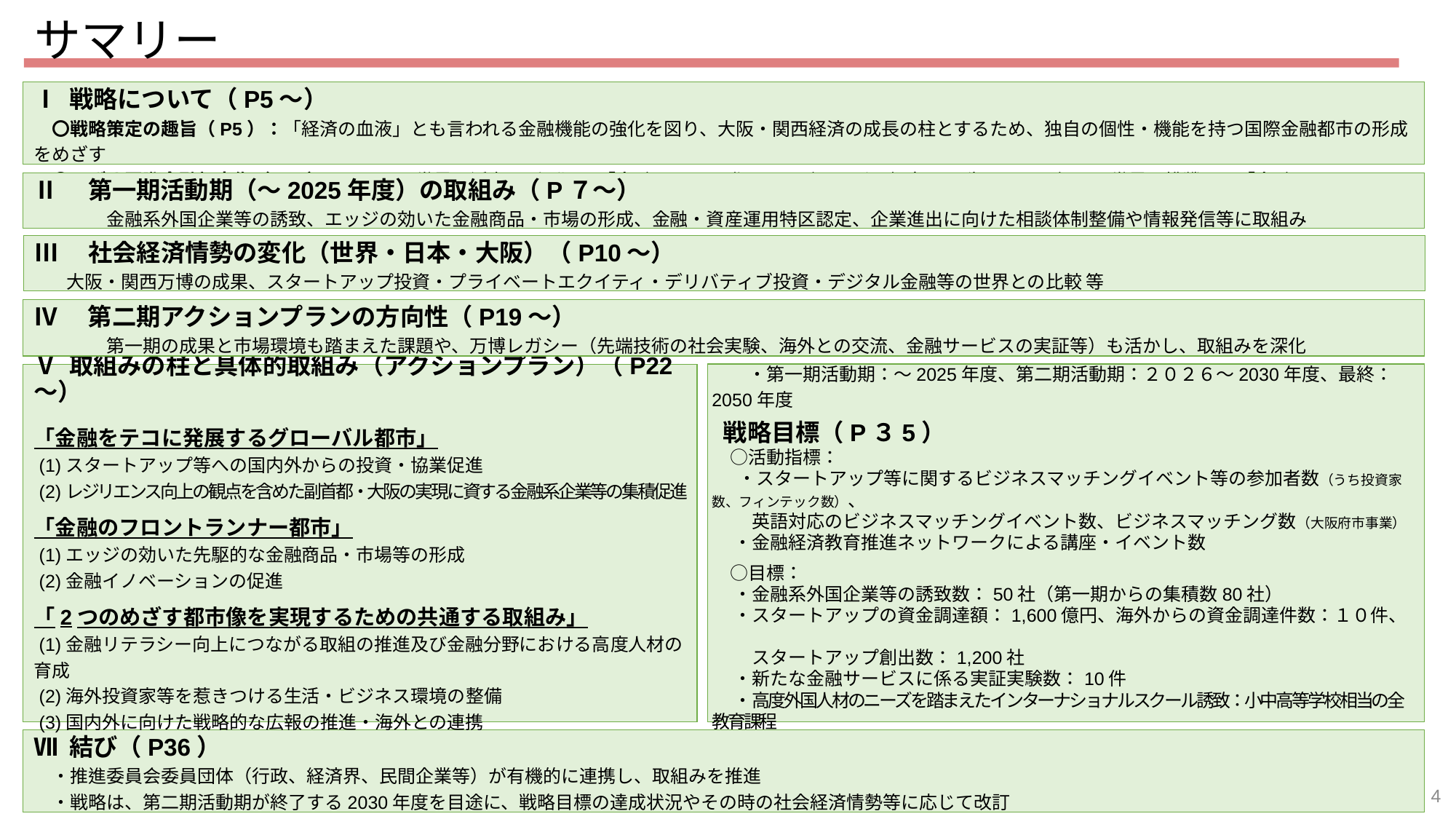

サマリー
Ⅰ 戦略について（P5～）
　〇戦略策定の趣旨（P5）：「経済の血液」とも言われる金融機能の強化を図り、大阪・関西経済の成長の柱とするため、独自の個性・機能を持つ国際金融都市の形成をめざす
　〇めざす国際金融都市像（Ｐ6）：アジア・世界の活力を呼び込み「金融をテコに発展するグローバル都市」 、先駆けた取組みで世界に挑戦する「金融のフロントランナー都市」

Ⅱ　第一期活動期（～2025年度）の取組み（P７～）
　　　　金融系外国企業等の誘致、エッジの効いた金融商品・市場の形成、金融・資産運用特区認定、企業進出に向けた相談体制整備や情報発信等に取組み

Ⅲ　社会経済情勢の変化（世界・日本・大阪）（P10～）
       大阪・関西万博の成果、スタートアップ投資・プライベートエクイティ・デリバティブ投資・デジタル金融等の世界との比較 等

Ⅳ　第二期アクションプランの方向性（P19～）
　　　　第一期の成果と市場環境も踏まえた課題や、万博レガシー（先端技術の社会実験、海外との交流、金融サービスの実証等）も活かし、取組みを深化

Ⅵ 取組期間（P３3～）
　　・第一期活動期：～2025年度、第二期活動期：２０２６～2030年度、最終：2050年度

 戦略目標（P３5）
　○活動指標：
 　・スタートアップ等に関するビジネスマッチングイベント等の参加者数（うち投資家数、フィンテック数）、
　　 英語対応のビジネスマッチングイベント数、ビジネスマッチング数（大阪府市事業）
　 ・金融経済教育推進ネットワークによる講座・イベント数

　○目標：
　 ・金融系外国企業等の誘致数：50社（第一期からの集積数80社）
　 ・スタートアップの資金調達額：1,600億円、海外からの資金調達件数：１０件、
　　 スタートアップ創出数：1,200社
　 ・新たな金融サービスに係る実証実験数：10件
　 ・高度外国人材のニーズを踏まえたインターナショナルスクール誘致：小中高等学校相当の全教育課程
　 ・海外メディア紹介数：10件　　　　　　　　・SNSフォロワー数：5,000人
Ⅴ 取組みの柱と具体的取組み（アクションプラン）（P22～）

「金融をテコに発展するグローバル都市」
 (1)スタートアップ等への国内外からの投資・協業促進
 (2)レジリエンス向上の観点を含めた副首都・大阪の実現に資する金融系企業等の集積促進

「金融のフロントランナー都市」
 (1)エッジの効いた先駆的な金融商品・市場等の形成
 (2)金融イノベーションの促進

「2つのめざす都市像を実現するための共通する取組み」
 (1)金融リテラシー向上につながる取組の推進及び金融分野における高度人材の育成
 (2)海外投資家等を惹きつける生活・ビジネス環境の整備
 (3)国内外に向けた戦略的な広報の推進・海外との連携
Ⅶ 結び（P36）
　・推進委員会委員団体（行政、経済界、民間企業等）が有機的に連携し、取組みを推進
　・戦略は、第二期活動期が終了する2030年度を目途に、戦略目標の達成状況やその時の社会経済情勢等に応じて改訂

4